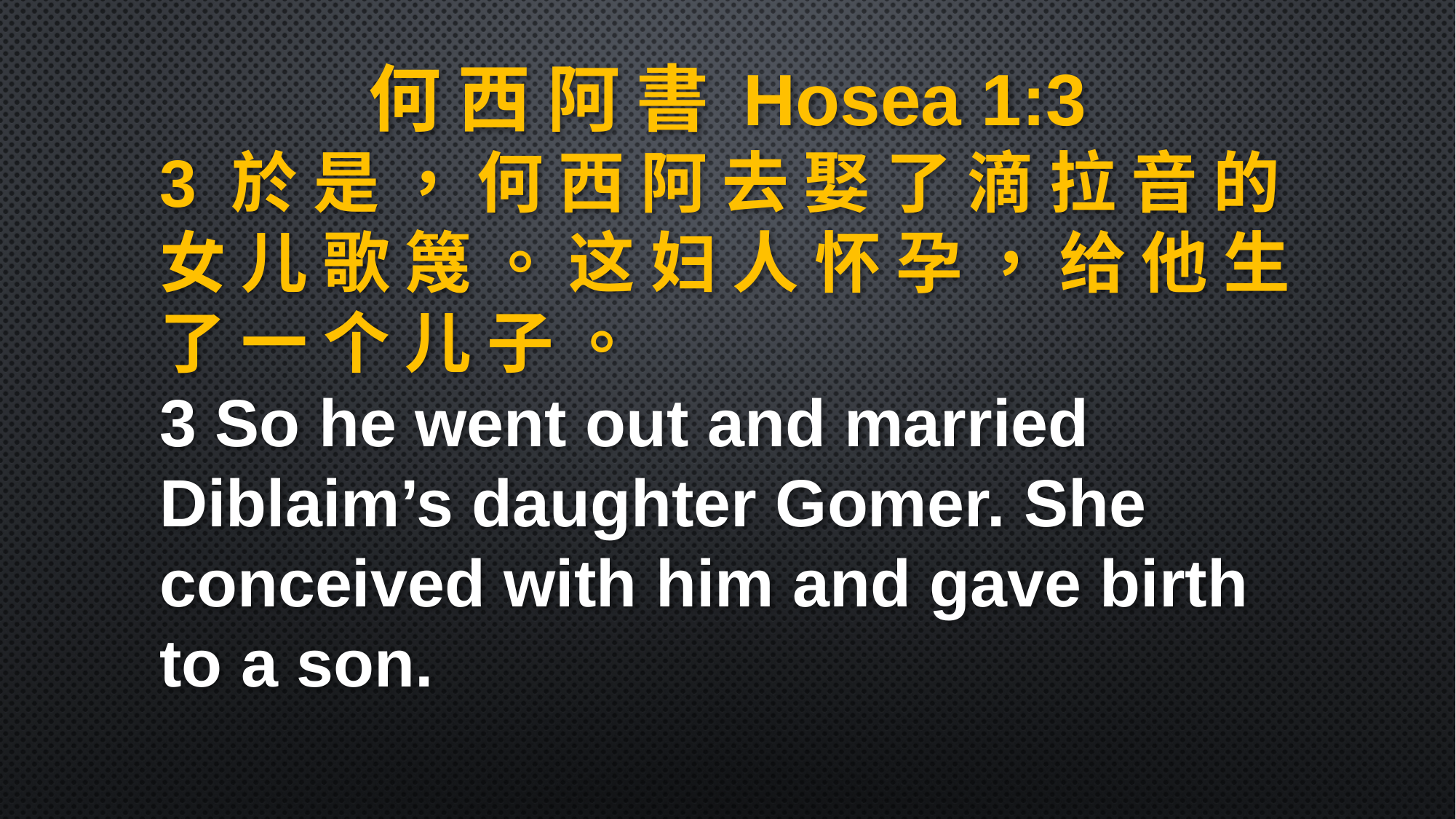

何 西 阿 書 Hosea 1:3
3 於 是 ， 何 西 阿 去 娶 了 滴 拉 音 的 女 儿 歌 篾 。 这 妇 人 怀 孕 ， 给 他 生 了 一 个 儿 子 。
3 So he went out and married Diblaim’s daughter Gomer. She conceived with him and gave birth to a son.